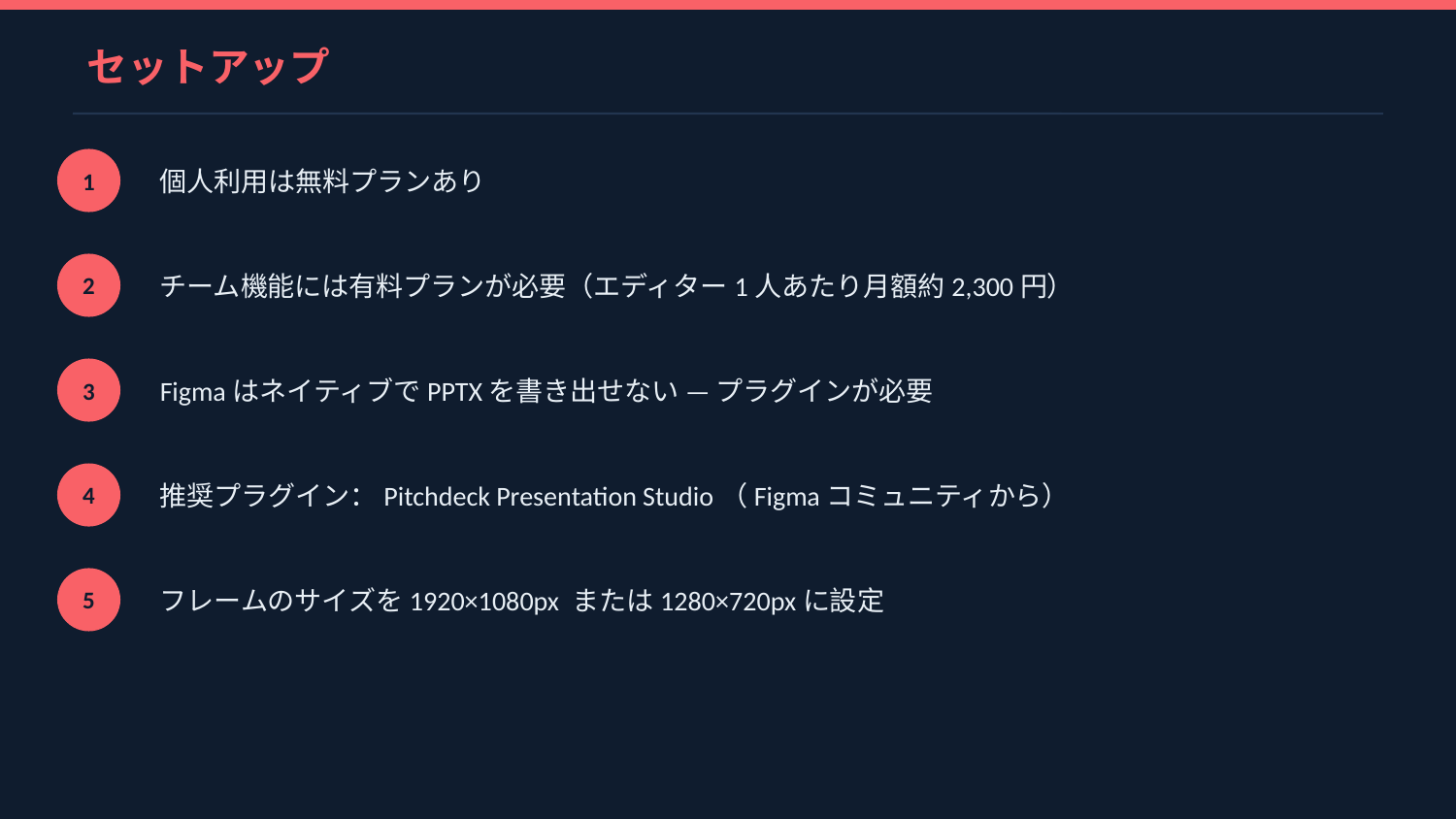

セットアップ

個人利用は無料プランあり

1
チーム機能には有料プランが必要（エディター1人あたり月額約2,300円）

2
FigmaはネイティブでPPTXを書き出せない — プラグインが必要

3
推奨プラグイン：Pitchdeck Presentation Studio（Figmaコミュニティから）

4
フレームのサイズを1920×1080px または1280×720pxに設定

5